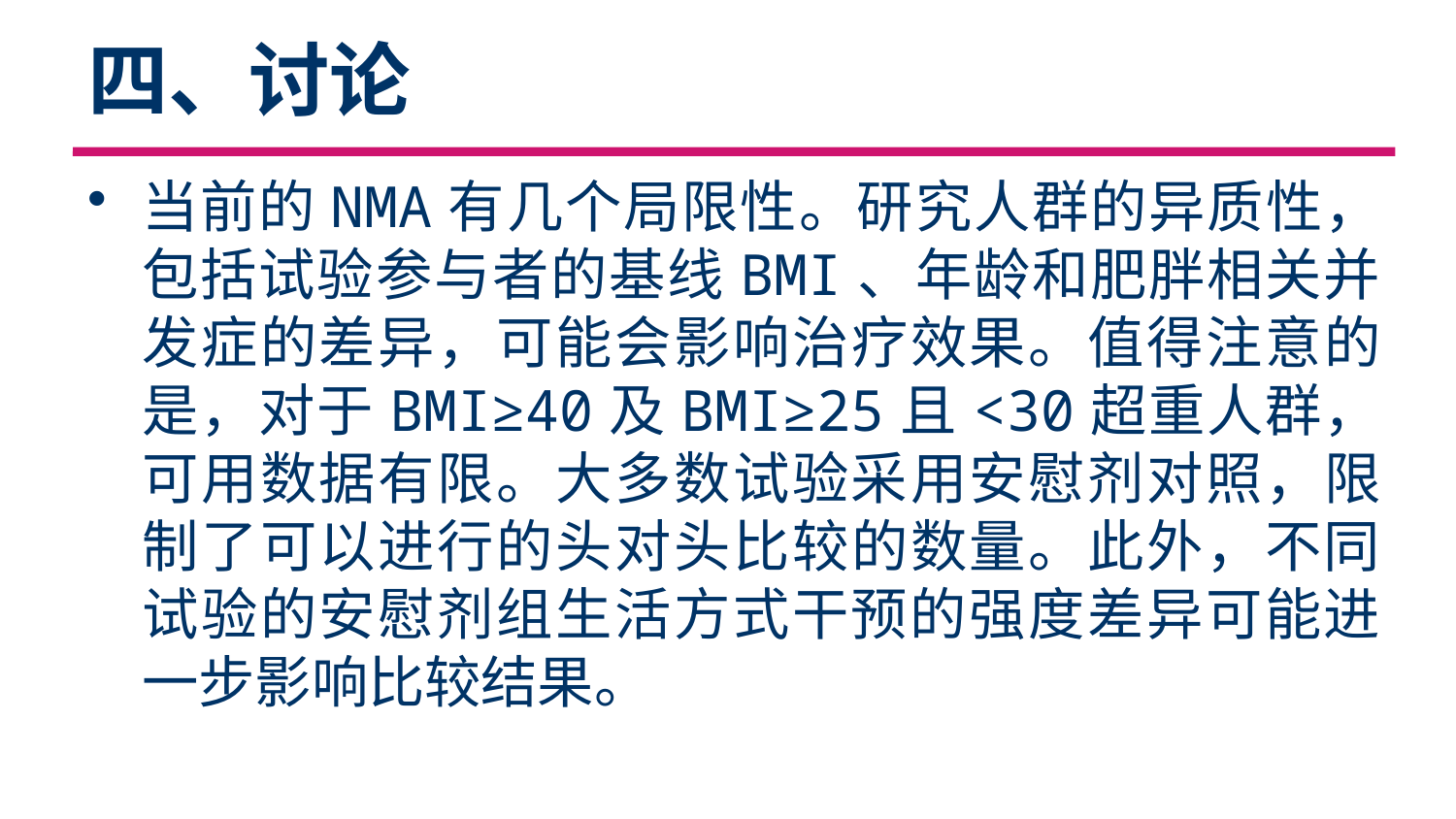

# 四、讨论

当前的NMA有几个局限性。研究人群的异质性，包括试验参与者的基线BMI、年龄和肥胖相关并发症的差异，可能会影响治疗效果。值得注意的是，对于BMI≥40及BMI≥25且<30超重人群，可用数据有限。大多数试验采用安慰剂对照，限制了可以进行的头对头比较的数量。此外，不同试验的安慰剂组生活方式干预的强度差异可能进一步影响比较结果。